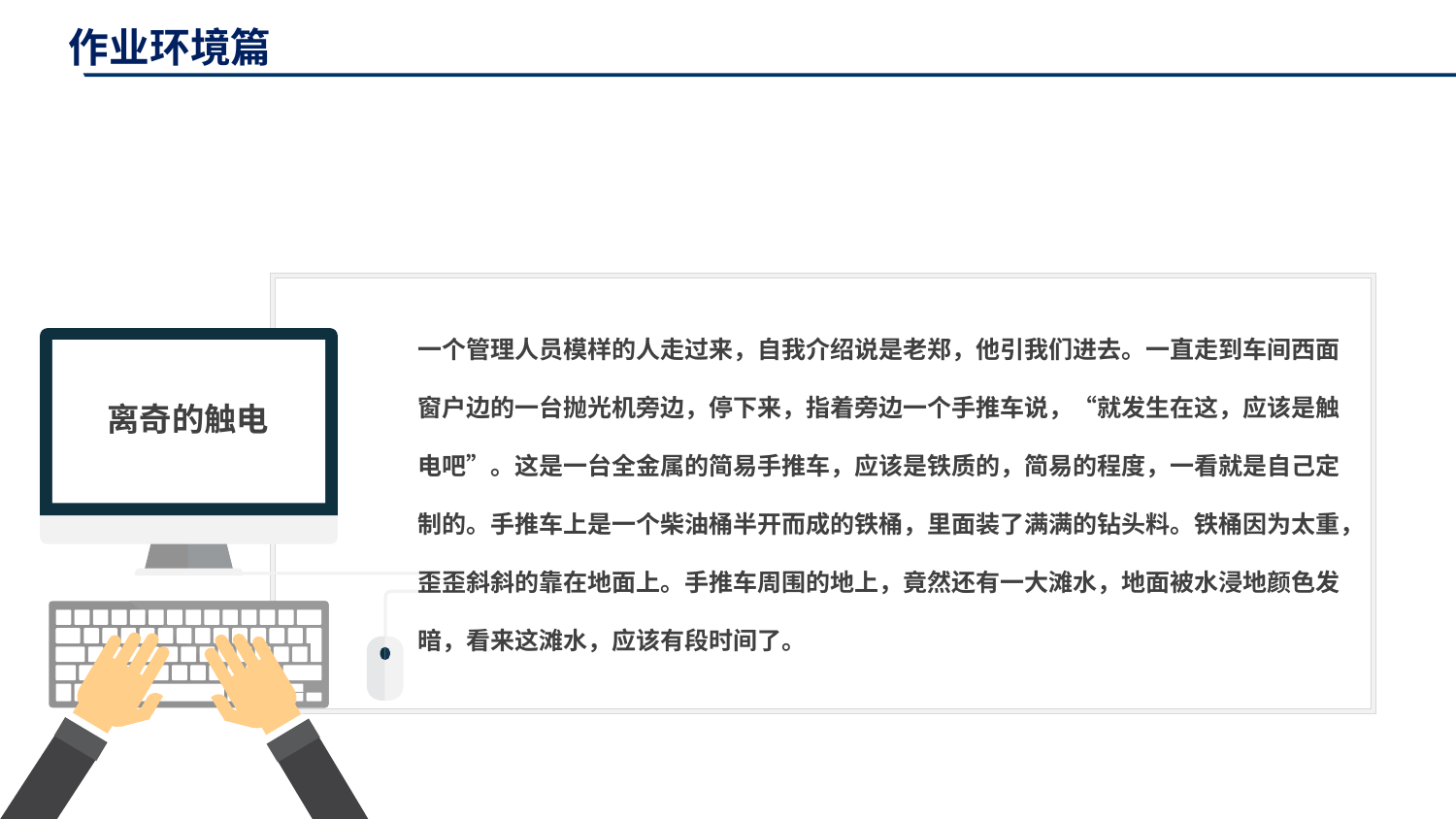

作业环境篇

一个管理人员模样的人走过来，自我介绍说是老郑，他引我们进去。一直走到车间西面窗户边的一台抛光机旁边，停下来，指着旁边一个手推车说，“就发生在这，应该是触电吧”。这是一台全金属的简易手推车，应该是铁质的，简易的程度，一看就是自己定制的。手推车上是一个柴油桶半开而成的铁桶，里面装了满满的钻头料。铁桶因为太重，歪歪斜斜的靠在地面上。手推车周围的地上，竟然还有一大滩水，地面被水浸地颜色发暗，看来这滩水，应该有段时间了。

离奇的触电